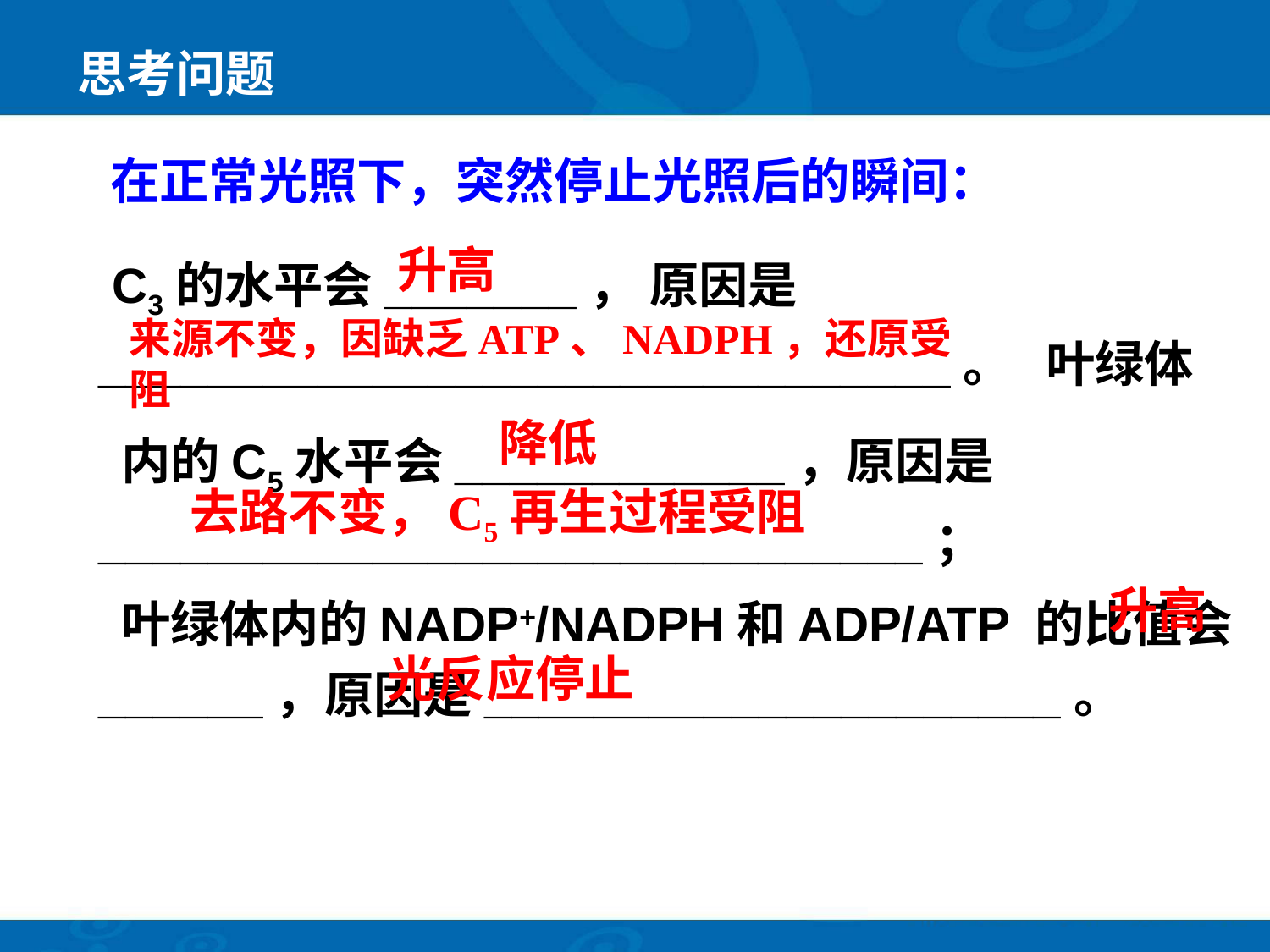

思考问题
 在正常光照下，突然停止光照后的瞬间：
升高
 C3的水平会_______， 原因是_______________________________。   叶绿体
 内的C5水平会____________，原因是______________________________；

来源不变，因缺乏ATP、NADPH，还原受阻
降低
去路不变，C5再生过程受阻
升高
 叶绿体内的NADP+/NADPH和ADP/ATP 的比值会______，原因是_____________________。
光反应停止